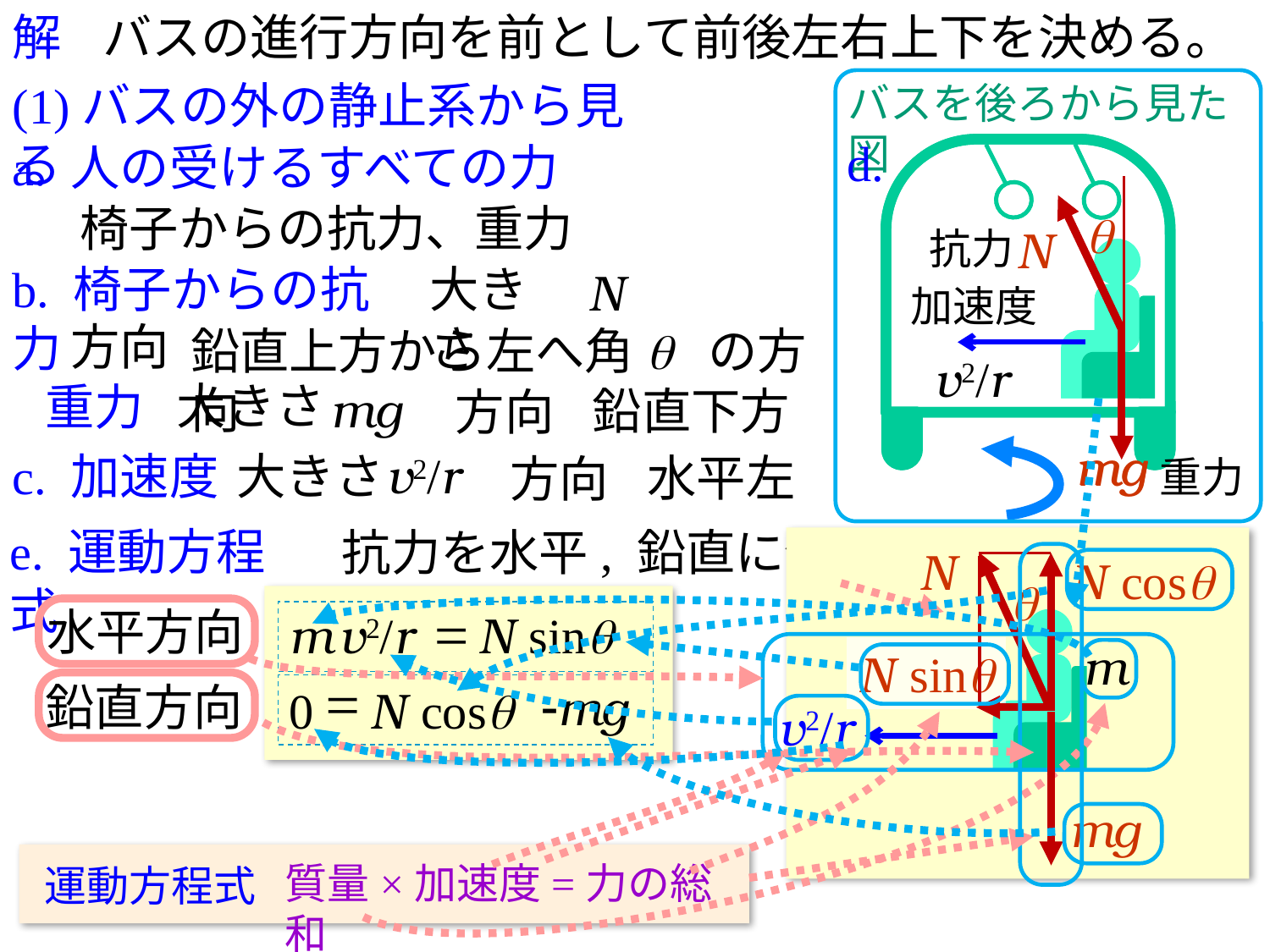

解
バスの進行方向を前として前後左右上下を決める。
(1)バスの外の静止系から見る

バスを後ろから見た図
d.
a. 人の受けるすべての力

椅子からの抗力、重力
θ
N
抗力
b. 椅子からの抗力
大きさ
N
加速度
方向
鉛直上方から左へ角θ の方向
v2/r
大きさ
重力
mg
鉛直下方
方向

mg
mg
v2/r
c. 加速度
大きさ
水平左
方向
重力

e. 運動方程式
抗力を水平, 鉛直に分解。

N

N cosθ

θ

水平方向
=
N sinθ
m
v2/r

m

N sinθ

=
鉛直方向
−mg

N cosθ
0

v2/r

mg

質量×加速度=力の総和
運動方程式